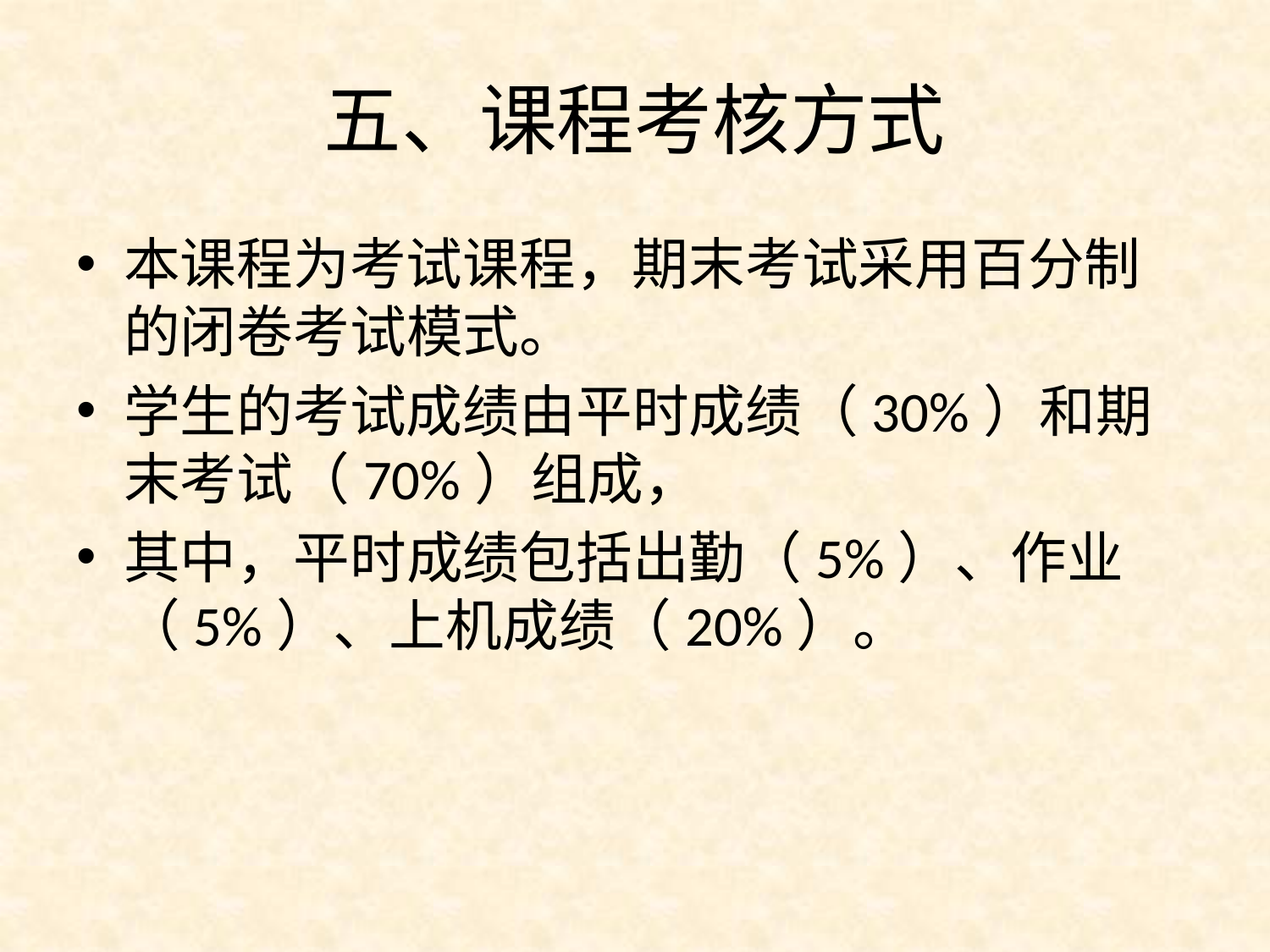

# 五、课程考核方式
本课程为考试课程，期末考试采用百分制的闭卷考试模式。
学生的考试成绩由平时成绩（30%）和期末考试（70%）组成，
其中，平时成绩包括出勤（5%）、作业（5%）、上机成绩（20%）。